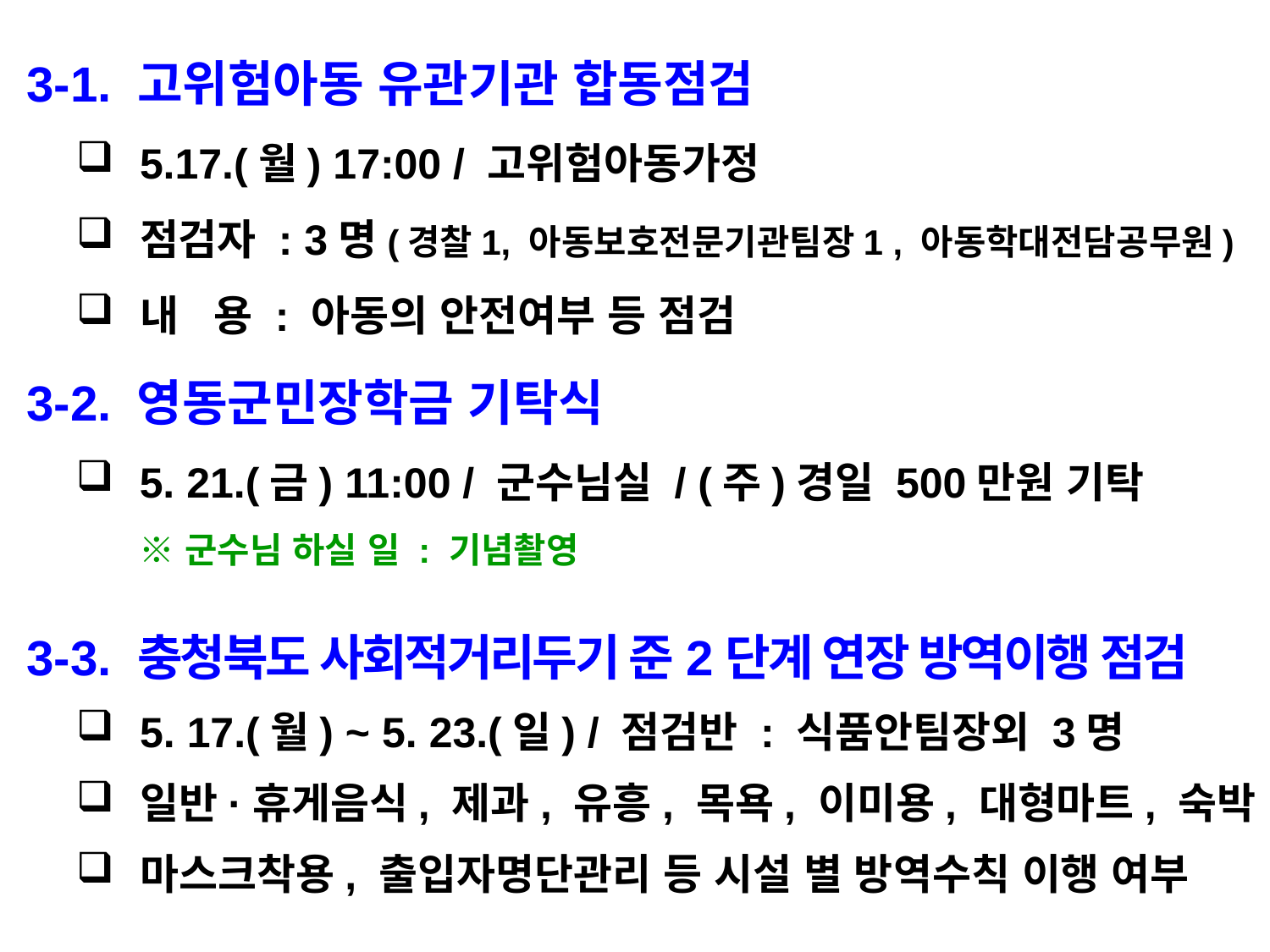

3-1. 고위험아동 유관기관 합동점검
5.17.(월) 17:00 / 고위험아동가정
점검자 : 3명(경찰1, 아동보호전문기관팀장1 , 아동학대전담공무원)
내   용 : 아동의 안전여부 등 점검
 3-2. 영동군민장학금 기탁식
5. 21.(금) 11:00 / 군수님실 / (주)경일 500만원 기탁
※ 군수님 하실 일 : 기념촬영

 3-3. 충청북도 사회적거리두기 준2단계 연장 방역이행 점검
5. 17.(월) ~ 5. 23.(일) / 점검반 : 식품안팀장외 3명
일반·휴게음식, 제과, 유흥, 목욕, 이미용, 대형마트, 숙박
마스크착용, 출입자명단관리 등 시설 별 방역수칙 이행 여부